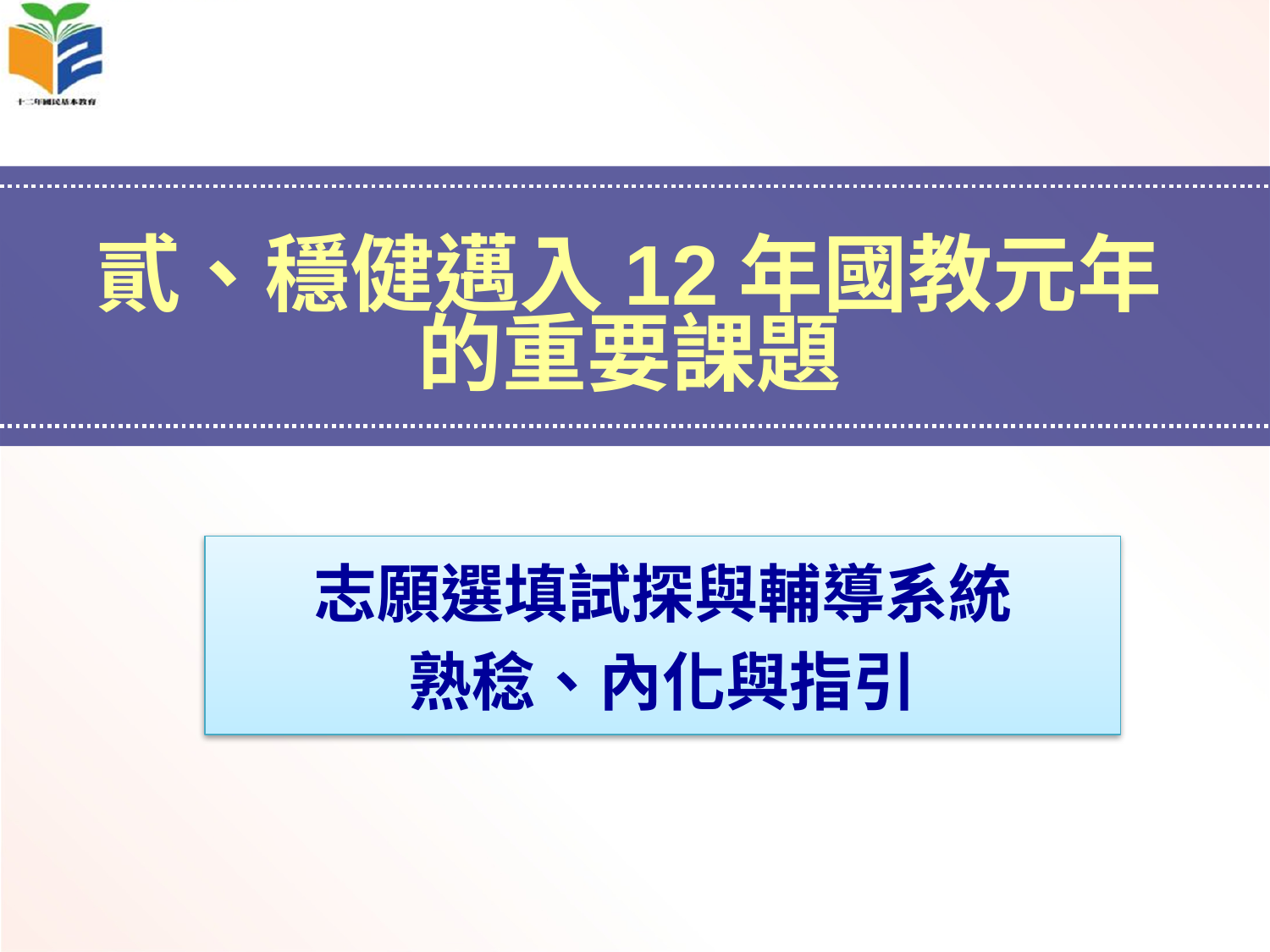

貳、穩健邁入12年國教元年的重要課題
志願選填試探與輔導系統
熟稔、內化與指引